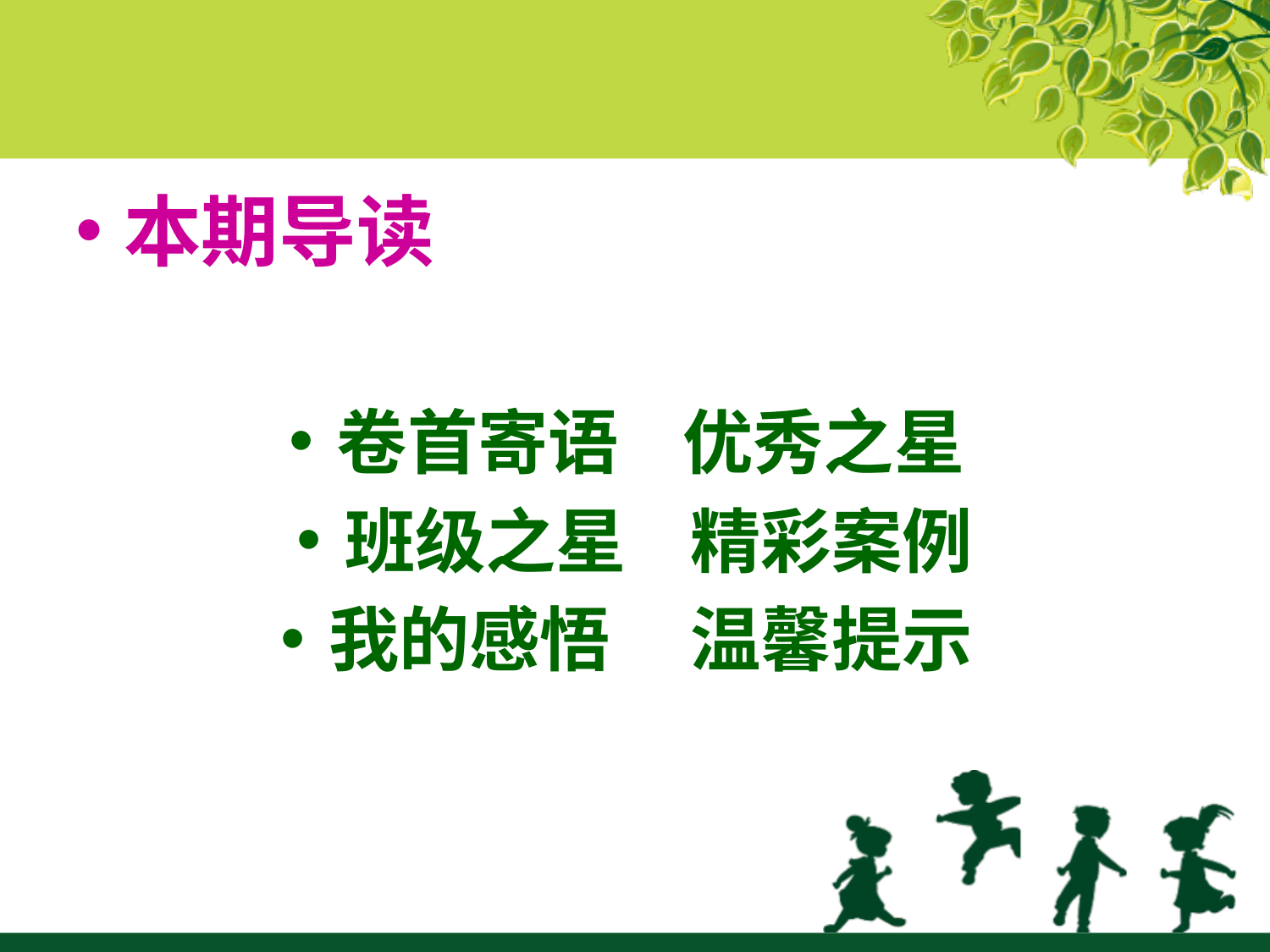

本期导读

卷首寄语    优秀之星
班级之星    精彩案例
我的感悟     温馨提示